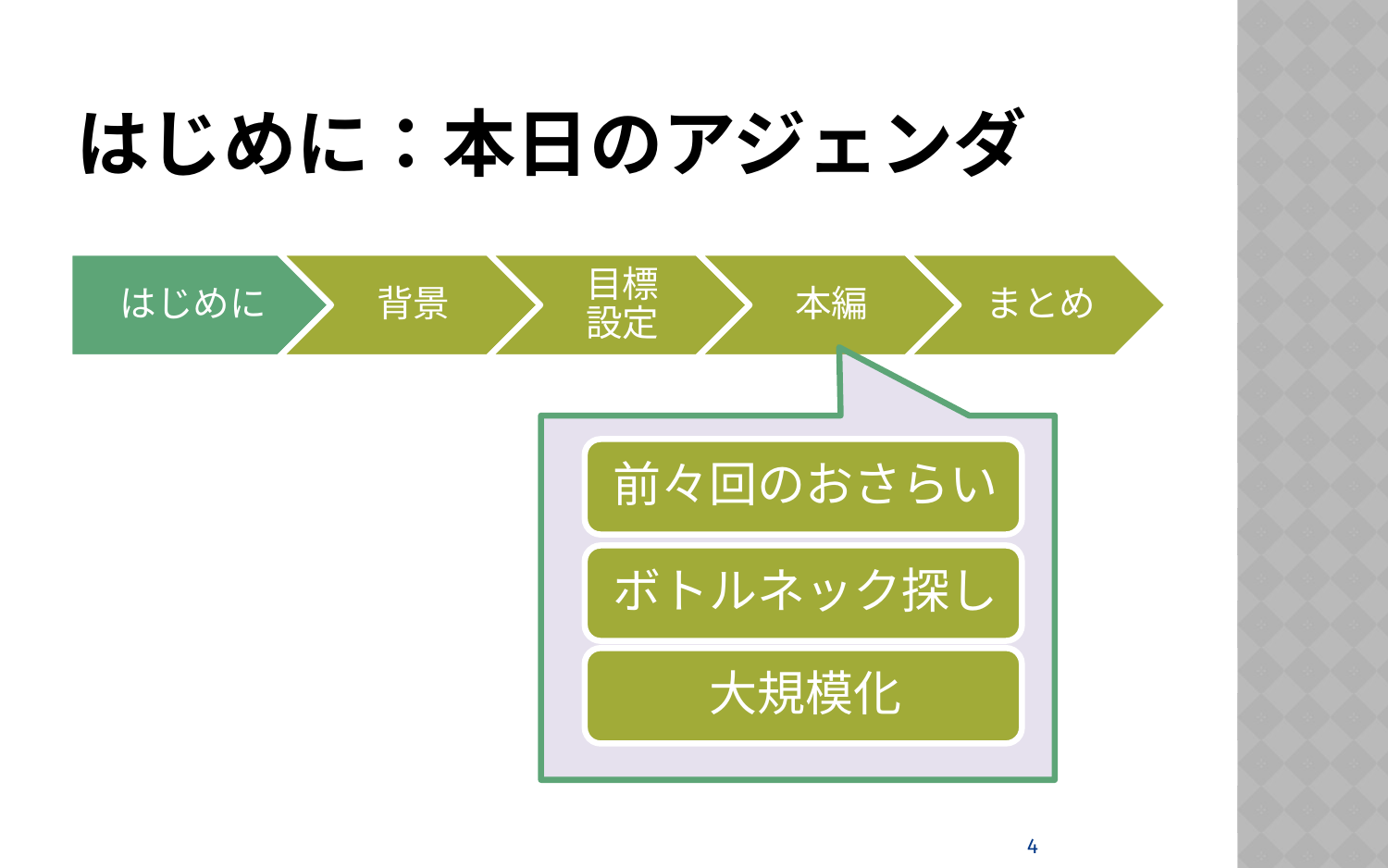

# はじめに：本日のアジェンダ
はじめに
背景
目標
設定
本編
まとめ

前々回のおさらい
ボトルネック探し
大規模化
4